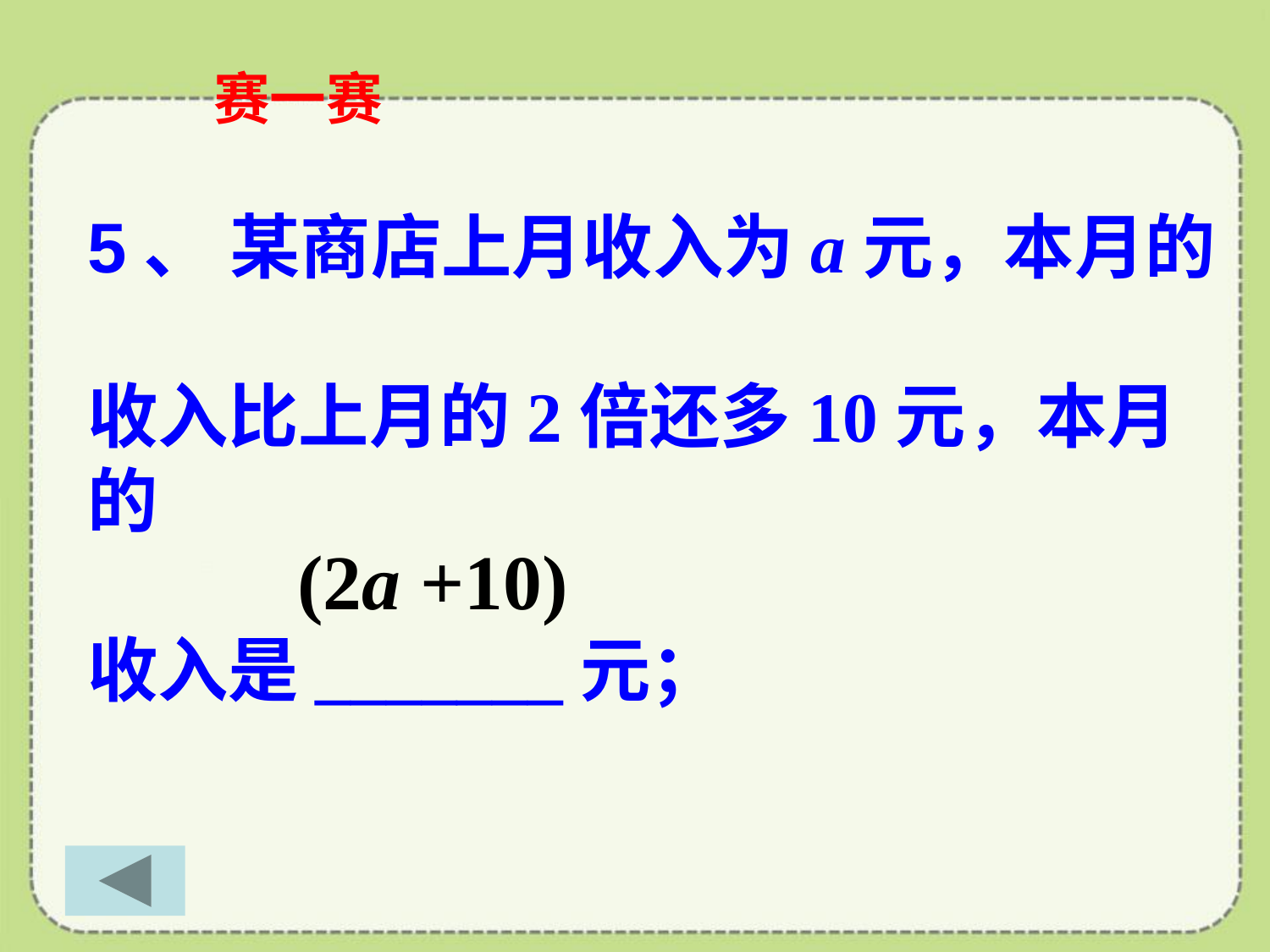

赛一赛
5、 某商店上月收入为a元，本月的

收入比上月的2倍还多10元，本月的

收入是_______元；
(2a +10)